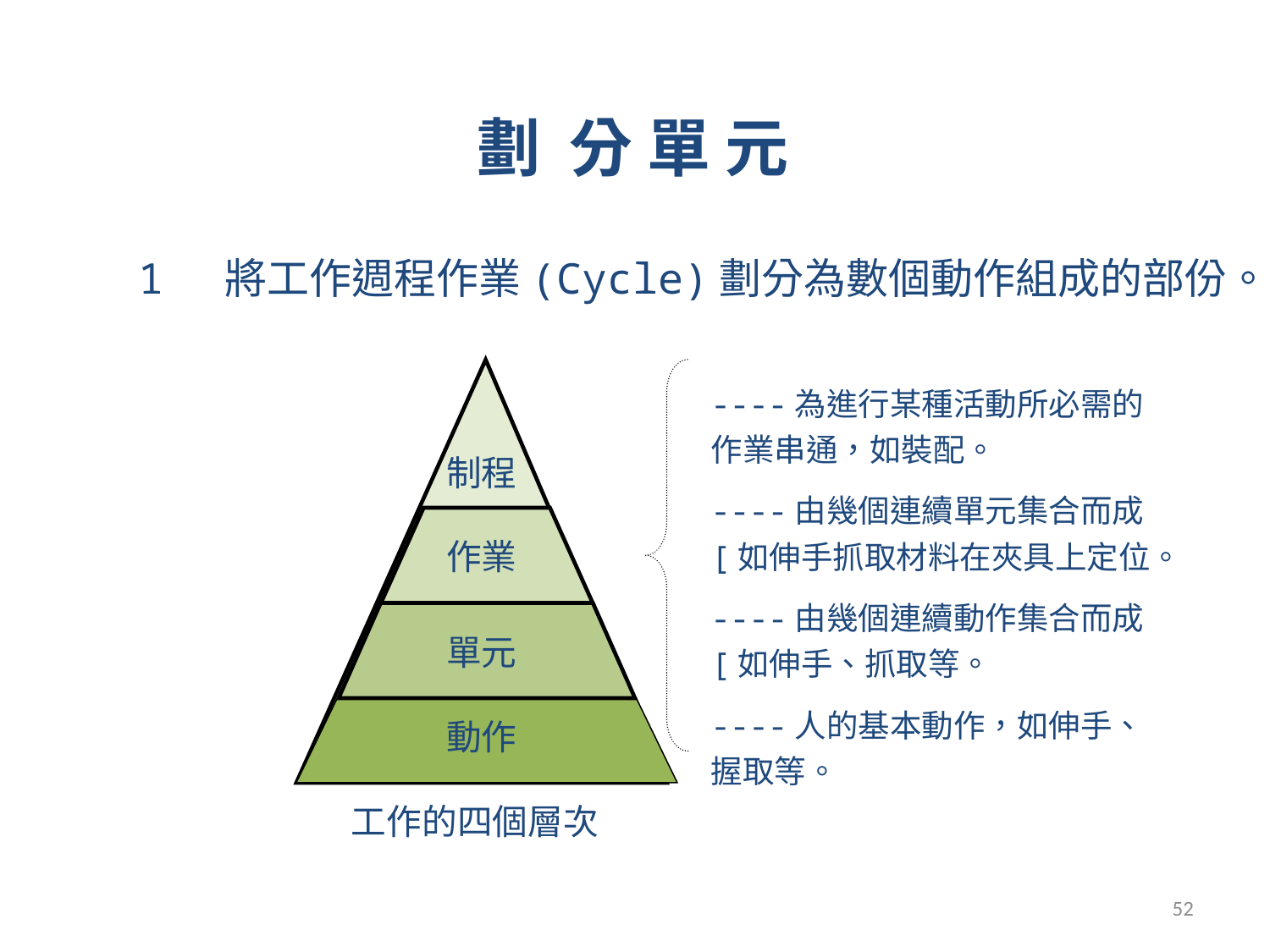

劃  分 單 元
1  將工作週程作業(Cycle)劃分為數個動作組成的部份。

----為進行某種活動所必需的作業串通，如裝配。
----由幾個連續單元集合而成[如伸手抓取材料在夾具上定位。
----由幾個連續動作集合而成[如伸手、抓取等。
----人的基本動作，如伸手、握取等。
制程

作業

單元

動作
工作的四個層次

52